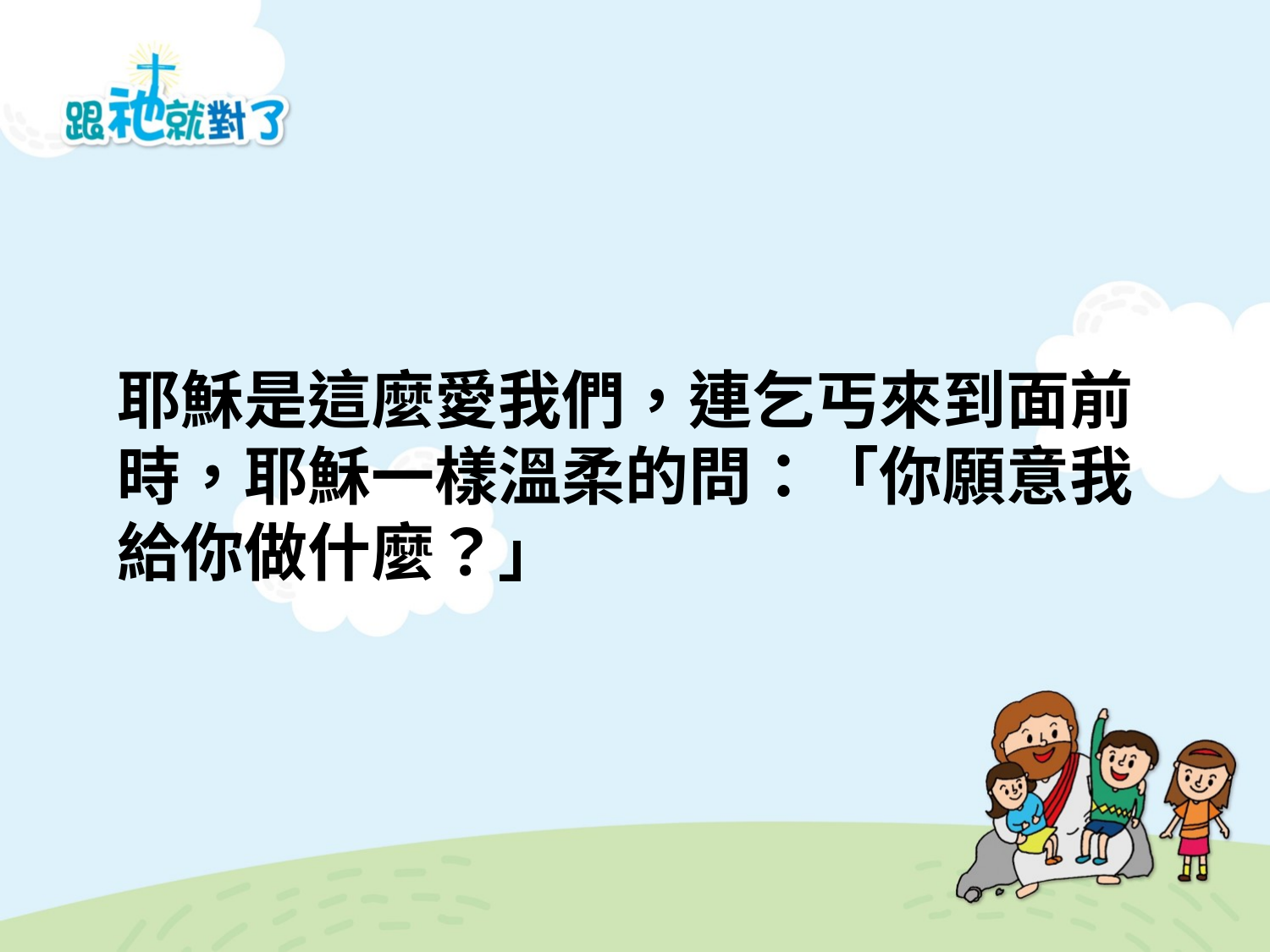

耶穌是這麼愛我們，連乞丐來到面前時，耶穌一樣溫柔的問：「你願意我給你做什麼？」